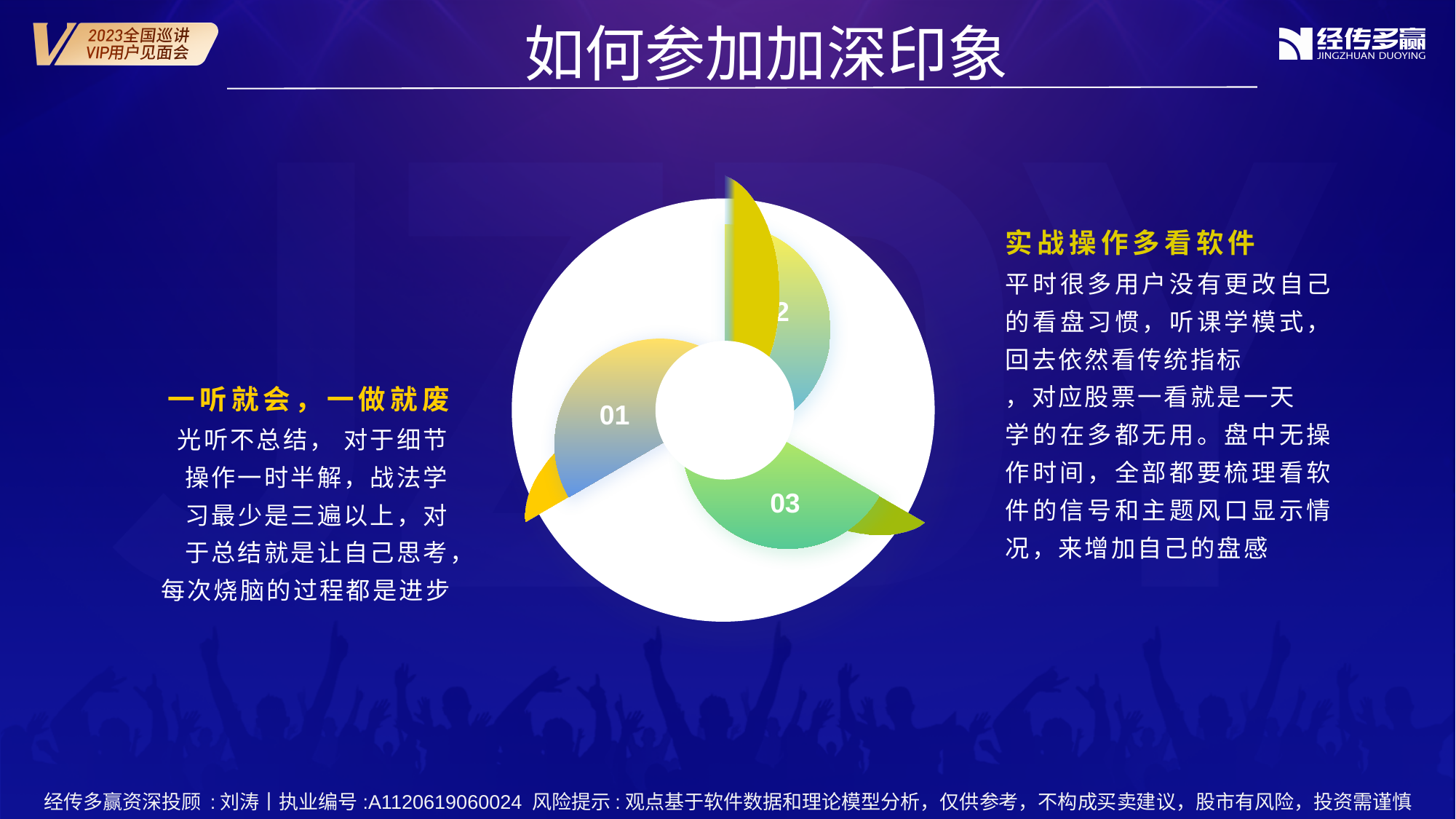

如何参加加深印象

实战操作多看软件

02
平时很多用户没有更改自己的看盘习惯，听课学模式，回去依然看传统指标
，对应股票一看就是一天
学的在多都无用。盘中无操作时间，全部都要梳理看软件的信号和主题风口显示情况，来增加自己的盘感

01

一听就会，一做就废

03
光听不总结， 对于细节操作一时半解，战法学习最少是三遍以上，对于总结就是让自己思考，每次烧脑的过程都是进步